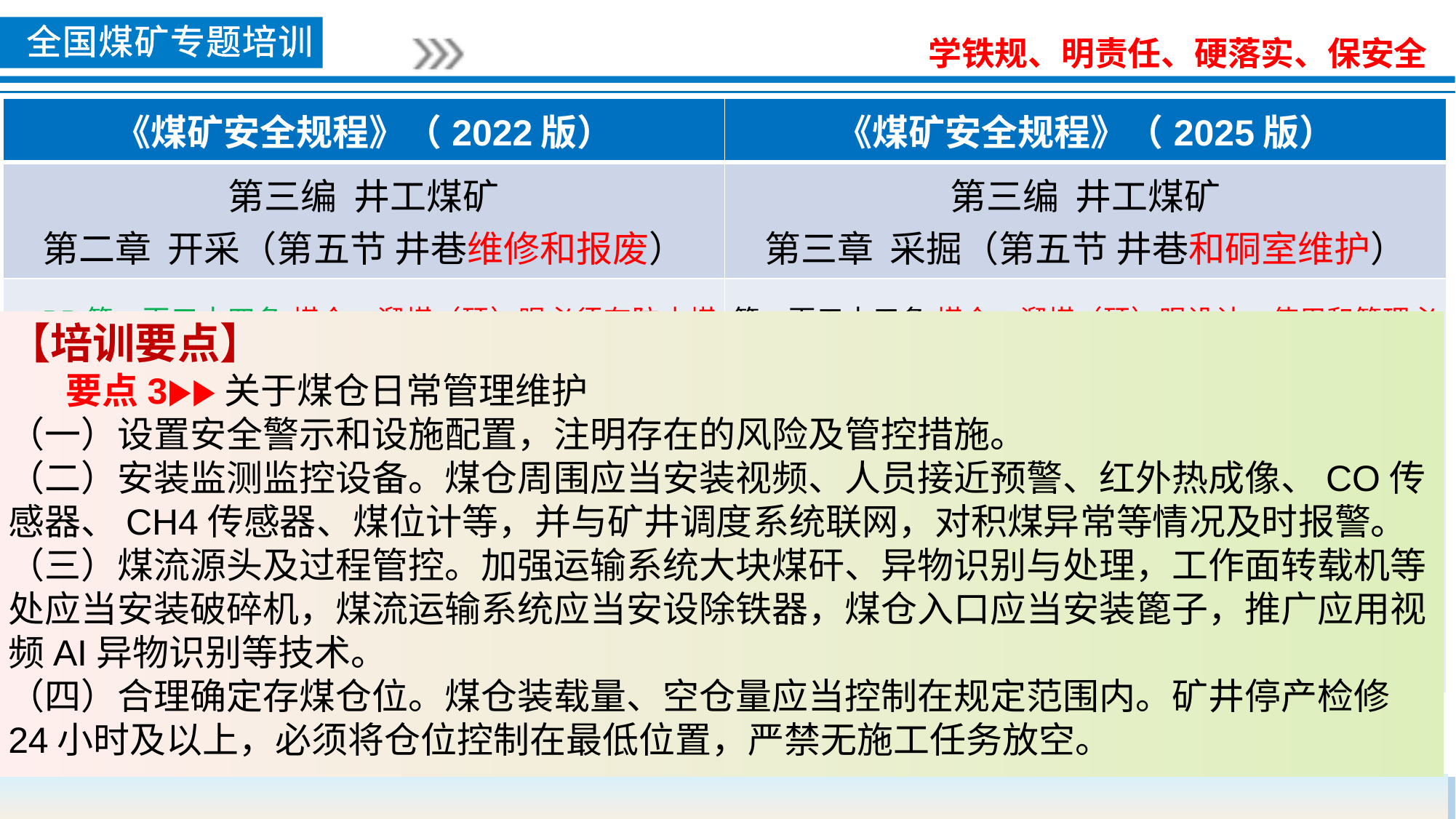

| 《煤矿安全规程》（2022版） | 《煤矿安全规程》（2025版） |
| --- | --- |
| 第三编 井工煤矿 第二章 开采（第五节 井巷维修和报废） | 第三编 井工煤矿 第三章 采掘（第五节 井巷和硐室维护） |
| BB第一百三十四条 煤仓、溜煤（矸）眼必须有防止煤（矸）堵塞的设施①。检查煤仓、溜煤（矸）眼和处理堵塞时，必须制定安全措施。处理堵塞时应当遵守本规程第三百六十条的规定②，严禁人员从下方进入。 严禁煤仓、溜煤（矸）眼兼做流水道。煤仓与溜煤（矸）眼内有淋水时，必须采取封堵疏干措施；没有得到妥善处理不得使用。 | 第一百五十五条 煤仓、溜煤（矸）眼设计、使用和管理必须遵守下列规定： （六）放煤硐室或者操作台严禁直接置于煤仓下口处，倾斜巷道严禁布置在巷道下山方向。推广应用给煤装置远程控制技术。 |
【培训要点】
      要点3▶▶关于煤仓日常管理维护
（一）设置安全警示和设施配置，注明存在的风险及管控措施。
（二）安装监测监控设备。煤仓周围应当安装视频、人员接近预警、红外热成像、CO传感器、CH4传感器、煤位计等，并与矿井调度系统联网，对积煤异常等情况及时报警。
（三）煤流源头及过程管控。加强运输系统大块煤矸、异物识别与处理，工作面转载机等处应当安装破碎机，煤流运输系统应当安设除铁器，煤仓入口应当安装篦子，推广应用视频AI异物识别等技术。
（四）合理确定存煤仓位。煤仓装载量、空仓量应当控制在规定范围内。矿井停产检修24小时及以上，必须将仓位控制在最低位置，严禁无施工任务放空。